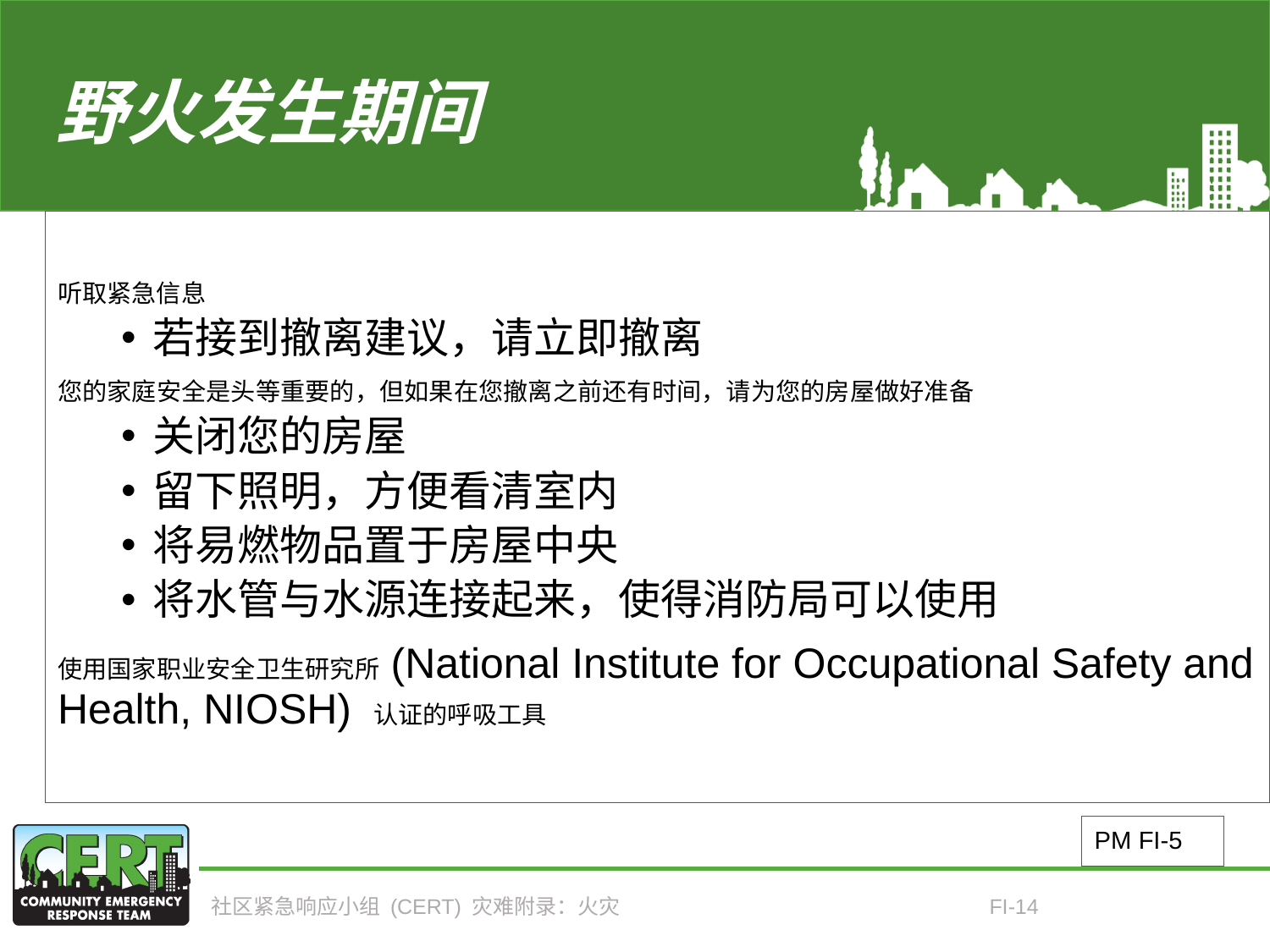

# 野火发生期间
听取紧急信息
若接到撤离建议，请立即撤离
您的家庭安全是头等重要的，但如果在您撤离之前还有时间，请为您的房屋做好准备
关闭您的房屋
留下照明，方便看清室内
将易燃物品置于房屋中央
将水管与水源连接起来，使得消防局可以使用
使用国家职业安全卫生研究所 (National Institute for Occupational Safety and Health, NIOSH) 认证的呼吸工具
PM FI-5
社区紧急响应小组 (CERT) 灾难附录：火灾
FI-14